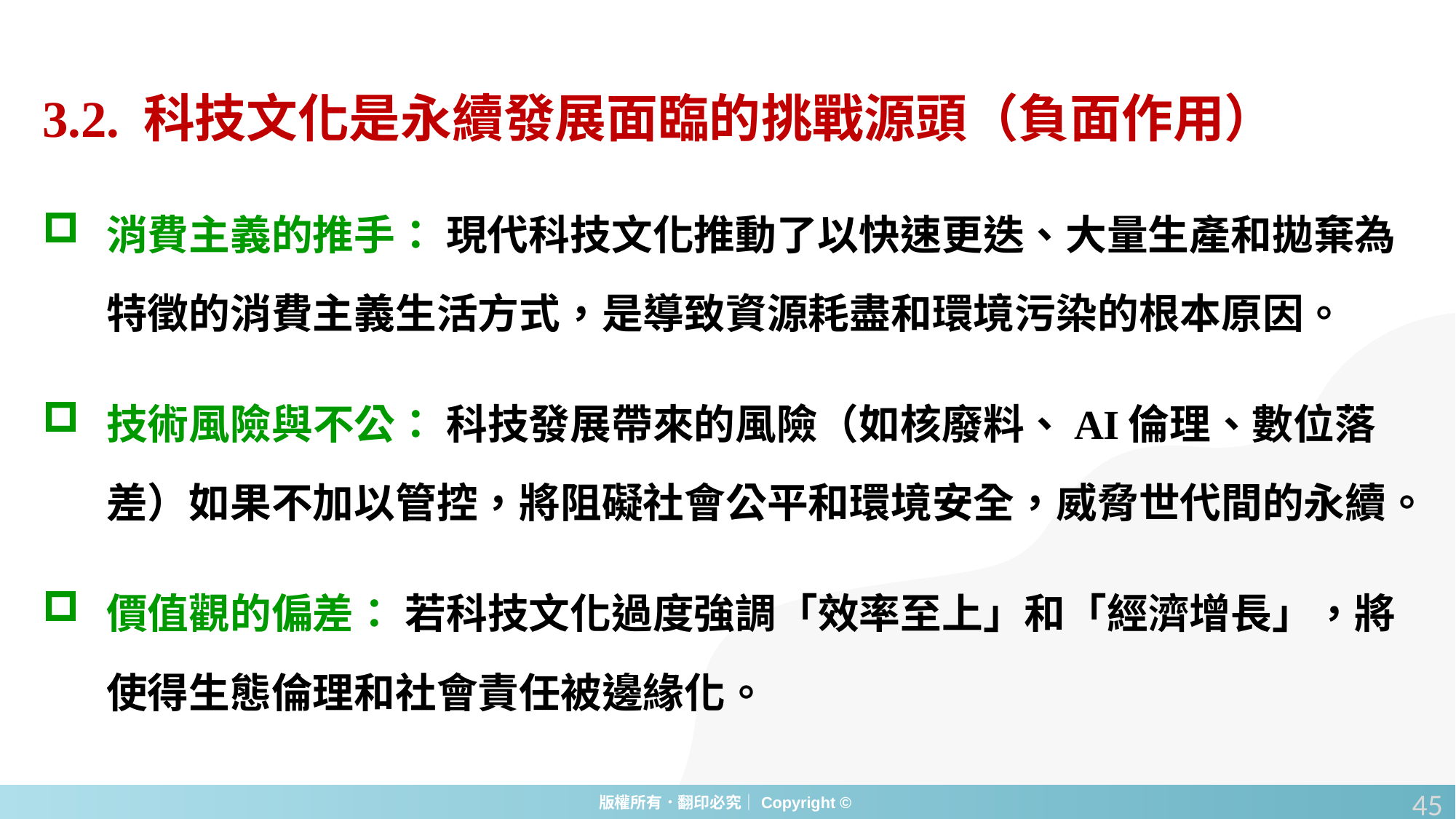

3.2. 科技文化是永續發展面臨的挑戰源頭（負面作用）
消費主義的推手： 現代科技文化推動了以快速更迭、大量生產和拋棄為特徵的消費主義生活方式，是導致資源耗盡和環境污染的根本原因。
技術風險與不公： 科技發展帶來的風險（如核廢料、AI倫理、數位落差）如果不加以管控，將阻礙社會公平和環境安全，威脅世代間的永續。
價值觀的偏差： 若科技文化過度強調「效率至上」和「經濟增長」，將使得生態倫理和社會責任被邊緣化。

45